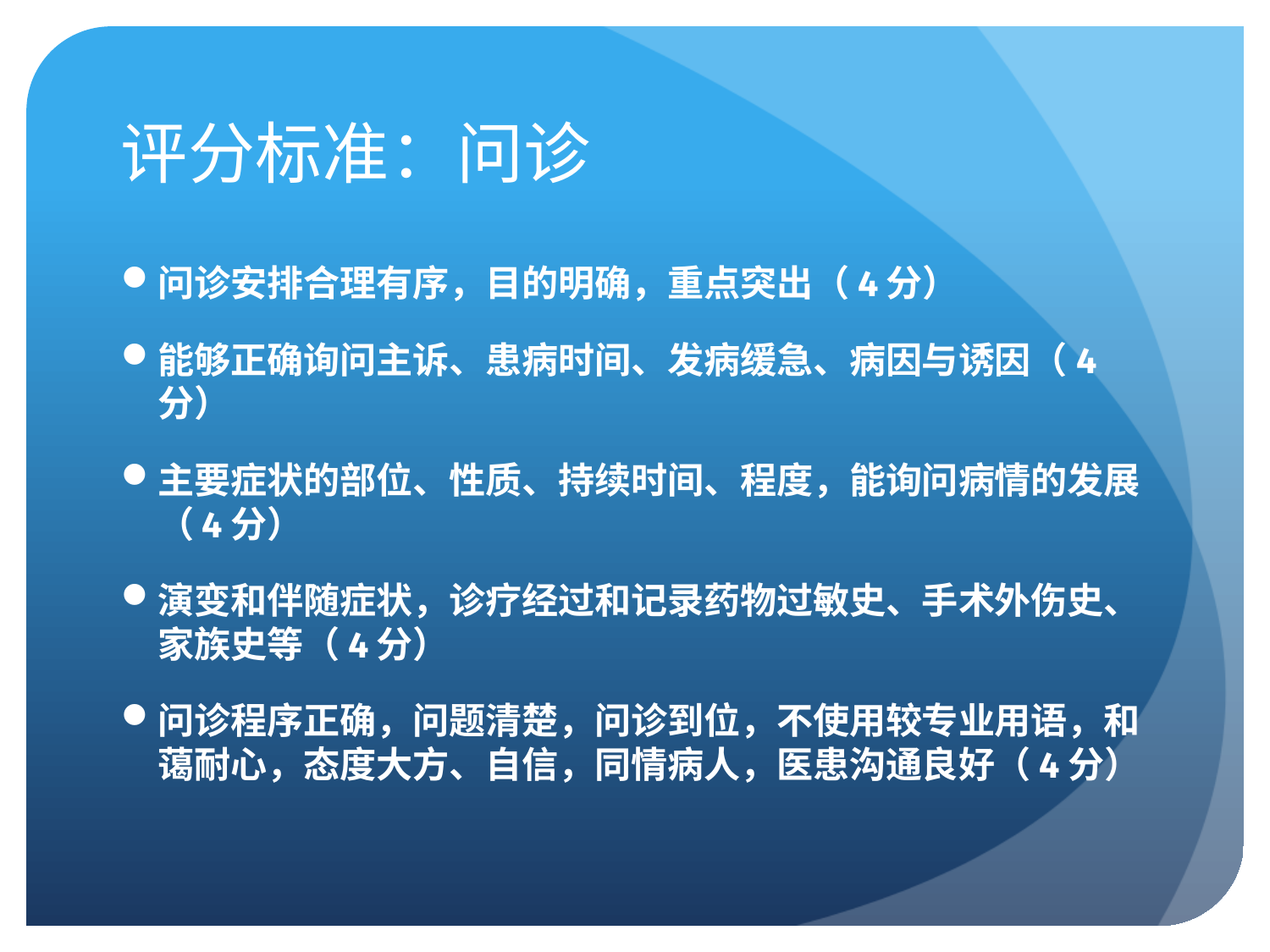

# 评分标准：问诊
问诊安排合理有序，目的明确，重点突出（4分）
能够正确询问主诉、患病时间、发病缓急、病因与诱因（4分）
主要症状的部位、性质、持续时间、程度，能询问病情的发展（4分）
演变和伴随症状，诊疗经过和记录药物过敏史、手术外伤史、家族史等（4分）
问诊程序正确，问题清楚，问诊到位，不使用较专业用语，和蔼耐心，态度大方、自信，同情病人，医患沟通良好（4分）